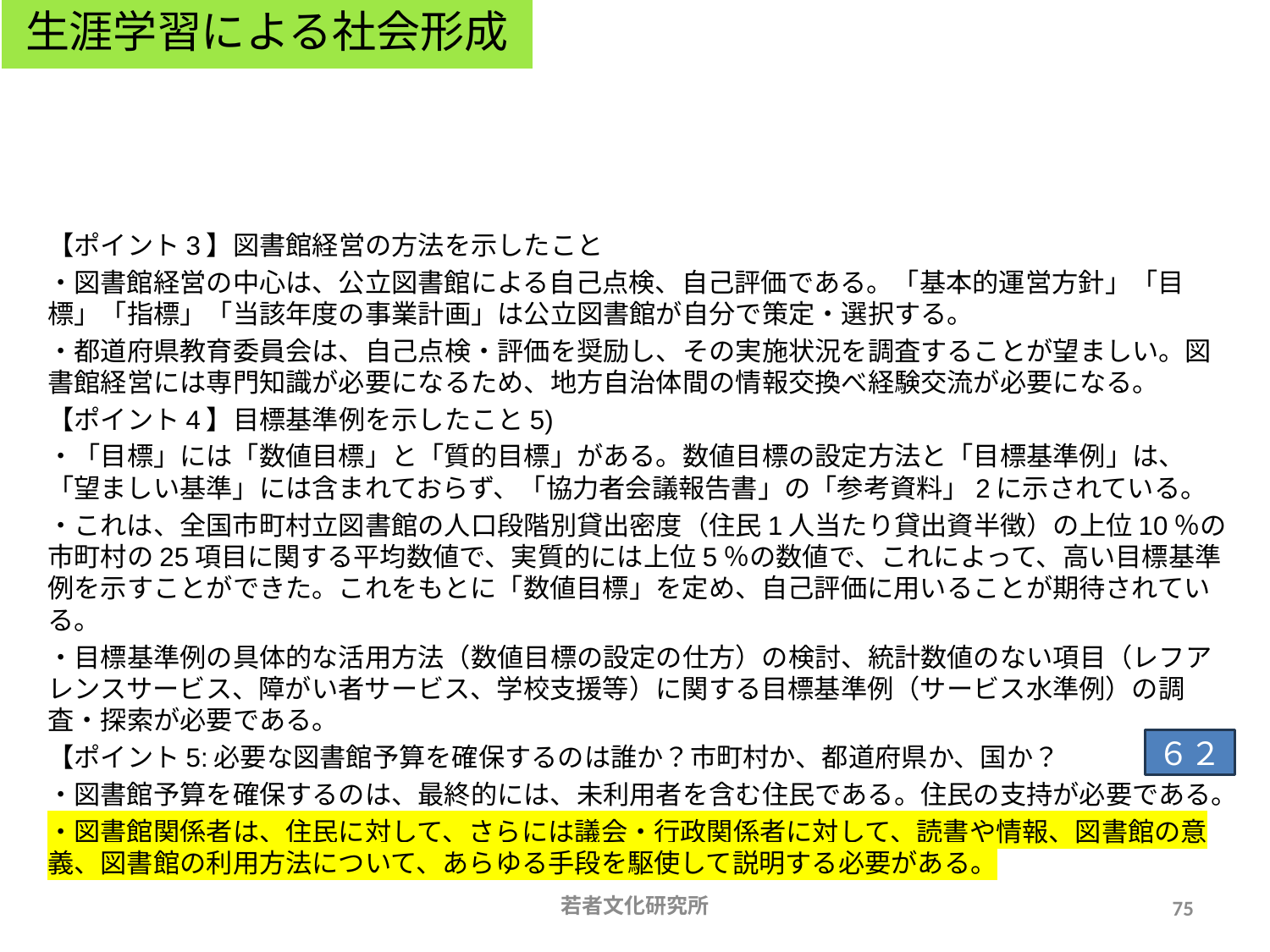

生涯学習による社会形成
# 2012年12月「図書館の設置及び運営上の望ましい基準」
【ポイント3】図書館経営の方法を示したこと
・図書館経営の中心は、公立図書館による自己点検、自己評価である。「基本的運営方針」「目標」「指標」「当該年度の事業計画」は公立図書館が自分で策定・選択する。
・都道府県教育委員会は、自己点検・評価を奨励し、その実施状況を調査することが望ましい。図書館経営には専門知識が必要になるため、地方自治体間の情報交換べ経験交流が必要になる。
【ポイント4】目標基準例を示したこと5)
・「目標」には「数値目標」と「質的目標」がある。数値目標の設定方法と「目標基準例」は、「望ましい基準」には含まれておらず、「協力者会議報告書」の「参考資料」2に示されている。
・これは、全国市町村立図書館の人口段階別貸出密度（住民1人当たり貸出資半徴）の上位10％の市町村の25項目に関する平均数値で、実質的には上位5％の数値で、これによって、高い目標基準例を示すことができた。これをもとに「数値目標」を定め、自己評価に用いることが期待されている。
・目標基準例の具体的な活用方法（数値目標の設定の仕方）の検討、統計数値のない項目（レフアレンスサービス、障がい者サービス、学校支援等）に関する目標基準例（サービス水準例）の調査・探索が必要である。
【ポイント5:必要な図書館予算を確保するのは誰か？市町村か、都道府県か、国か？
・図書館予算を確保するのは、最終的には、未利用者を含む住民である。住民の支持が必要である。
・図書館関係者は、住民に対して、さらには議会・行政関係者に対して、読書や情報、図書館の意義、図書館の利用方法について、あらゆる手段を駆使して説明する必要がある。
６２
若者文化研究所
75